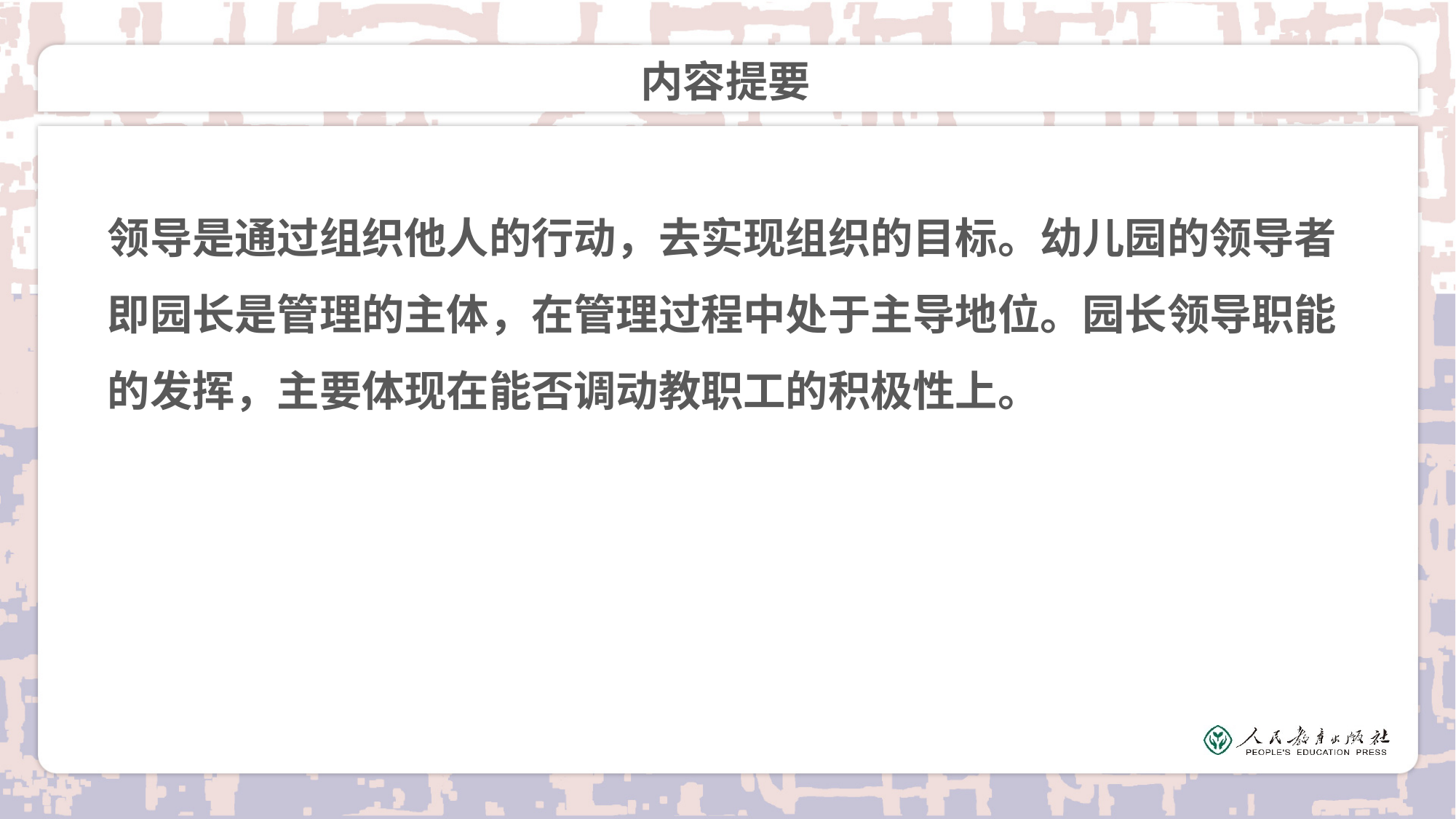

# 内容提要
领导是通过组织他人的行动，去实现组织的目标。幼儿园的领导者即园长是管理的主体，在管理过程中处于主导地位。园长领导职能的发挥，主要体现在能否调动教职工的积极性上。